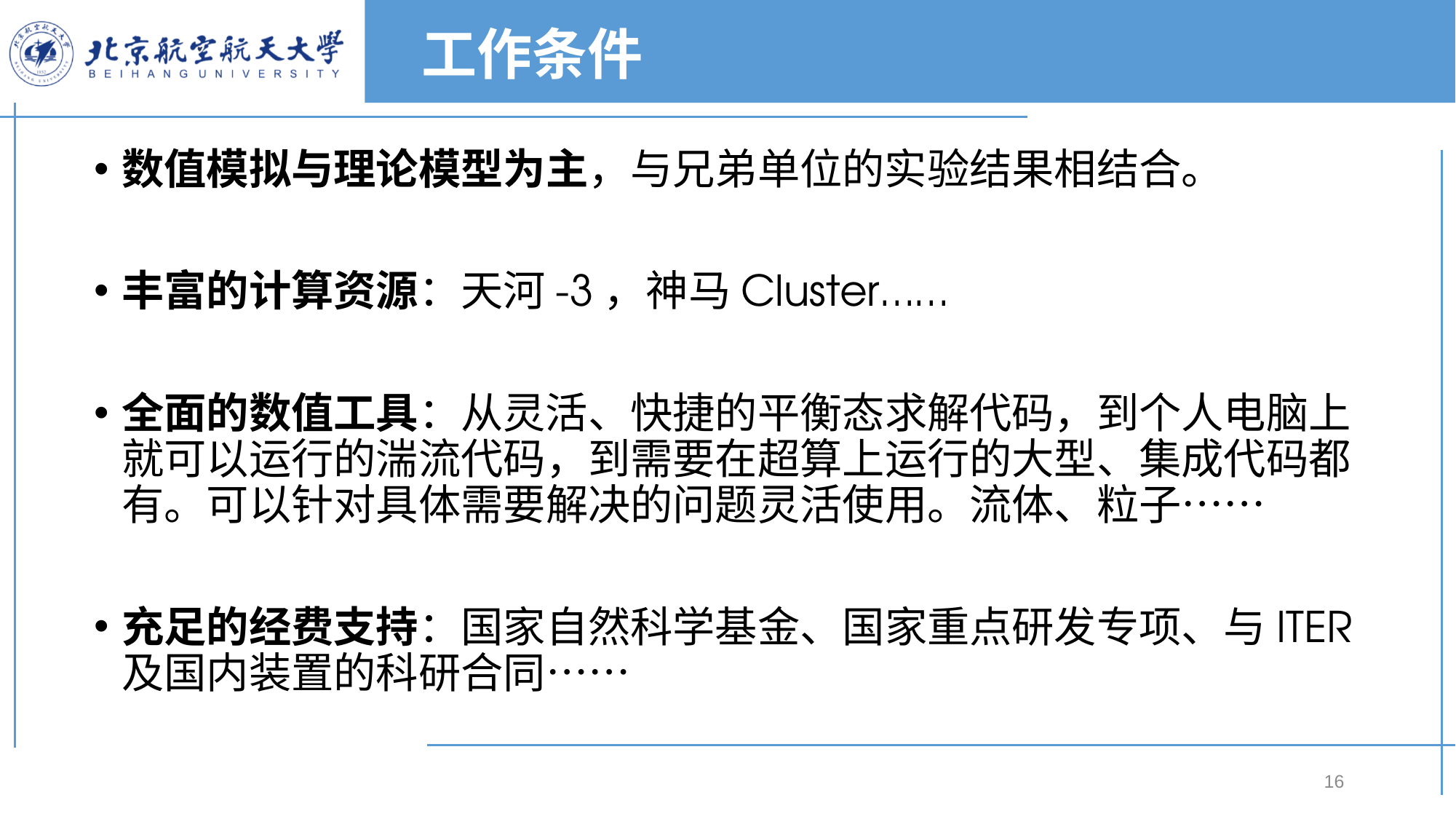

# 工作条件
数值模拟与理论模型为主，与兄弟单位的实验结果相结合。

丰富的计算资源：天河-3，神马Cluster……

全面的数值工具：从灵活、快捷的平衡态求解代码，到个人电脑上就可以运行的湍流代码，到需要在超算上运行的大型、集成代码都有。可以针对具体需要解决的问题灵活使用。流体、粒子……

充足的经费支持：国家自然科学基金、国家重点研发专项、与ITER及国内装置的科研合同……
16